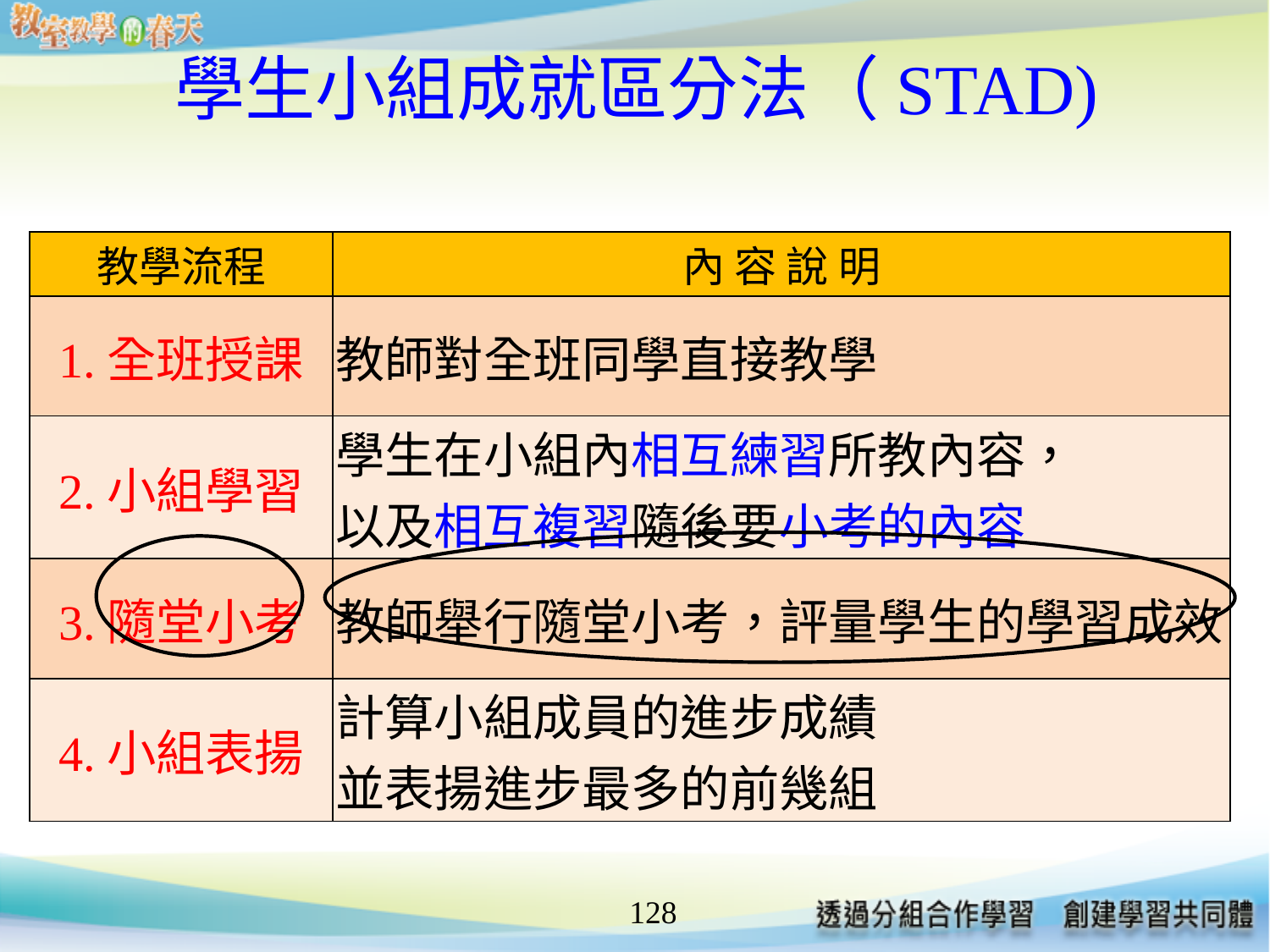

# 學生小組成就區分法（STAD)
| 教學流程 | 內 容 說 明 |
| --- | --- |
| 1.全班授課 | 教師對全班同學直接教學 |
| 2.小組學習 | 學生在小組內相互練習所教內容， 以及相互複習隨後要小考的內容 |
| 3.隨堂小考 | 教師舉行隨堂小考，評量學生的學習成效 |
| 4.小組表揚 | 計算小組成員的進步成績 並表揚進步最多的前幾組 |

128